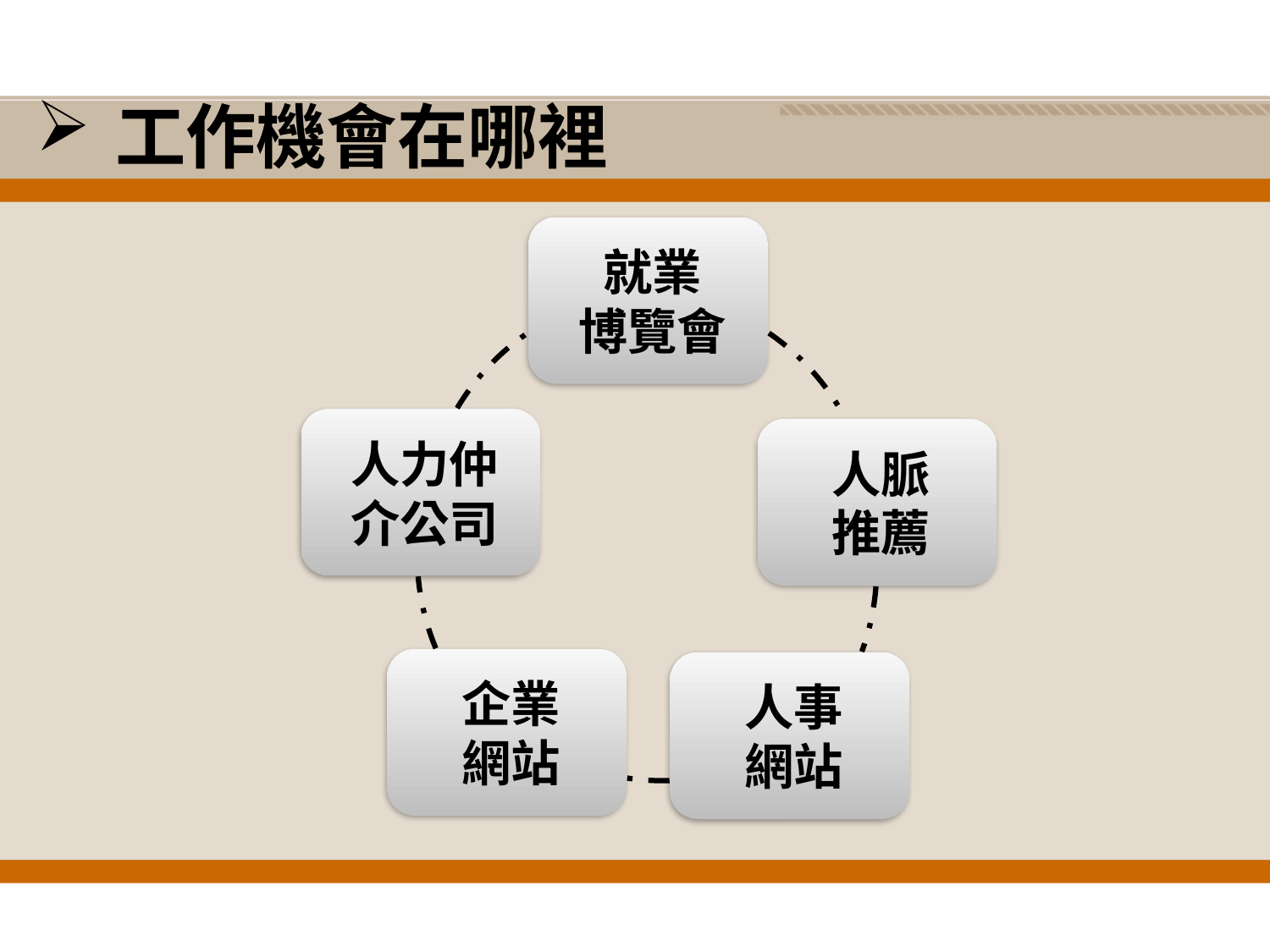

工作機會在哪裡
就業
博覽會
人脈
推薦
人事
網站
企業
網站
人力仲介公司